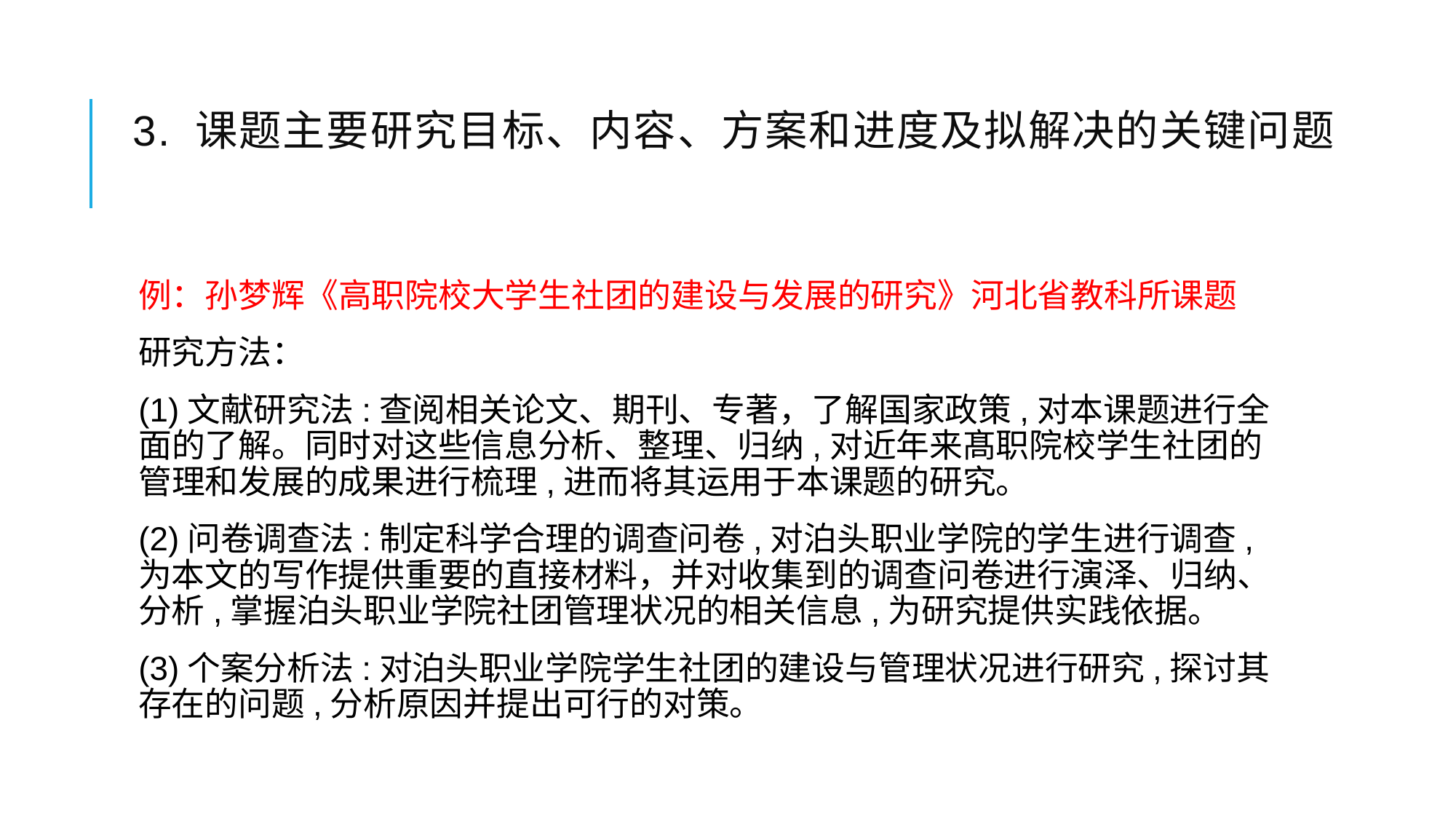

# 3. 课题主要研究目标、内容、方案和进度及拟解决的关键问题
例：孙梦辉《高职院校大学生社团的建设与发展的研究》河北省教科所课题
研究方法：
(1)文献研究法:查阅相关论文、期刊、专著，了解国家政策,对本课题进行全面的了解。同时对这些信息分析、整理、归纳,对近年来髙职院校学生社团的管理和发展的成果进行梳理,进而将其运用于本课题的研究。
(2)问卷调查法:制定科学合理的调查问卷,对泊头职业学院的学生进行调查,为本文的写作提供重要的直接材料，并对收集到的调查问卷进行演泽、归纳、分析,掌握泊头职业学院社团管理状况的相关信息,为研究提供实践依据。
(3)个案分析法:对泊头职业学院学生社团的建设与管理状况进行研究,探讨其存在的问题,分析原因并提出可行的对策。